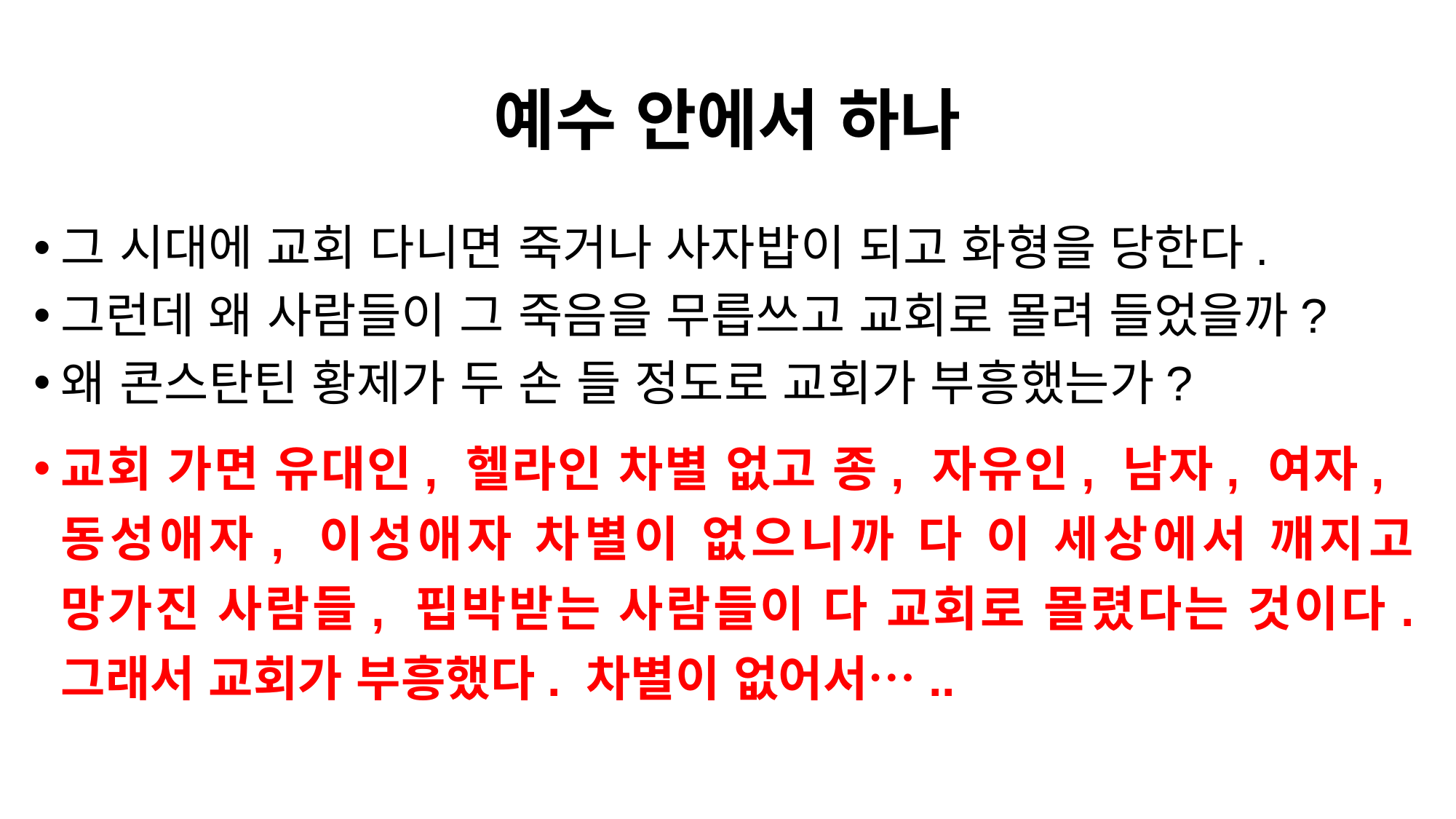

# 예수 안에서 하나
그 시대에 교회 다니면 죽거나 사자밥이 되고 화형을 당한다.
그런데 왜 사람들이 그 죽음을 무릅쓰고 교회로 몰려 들었을까?
왜 콘스탄틴 황제가 두 손 들 정도로 교회가 부흥했는가?
교회 가면 유대인, 헬라인 차별 없고 종, 자유인, 남자, 여자,   동성애자, 이성애자 차별이 없으니까 다 이 세상에서 깨지고 망가진 사람들, 핍박받는 사람들이 다 교회로 몰렸다는 것이다. 그래서 교회가 부흥했다. 차별이 없어서…..